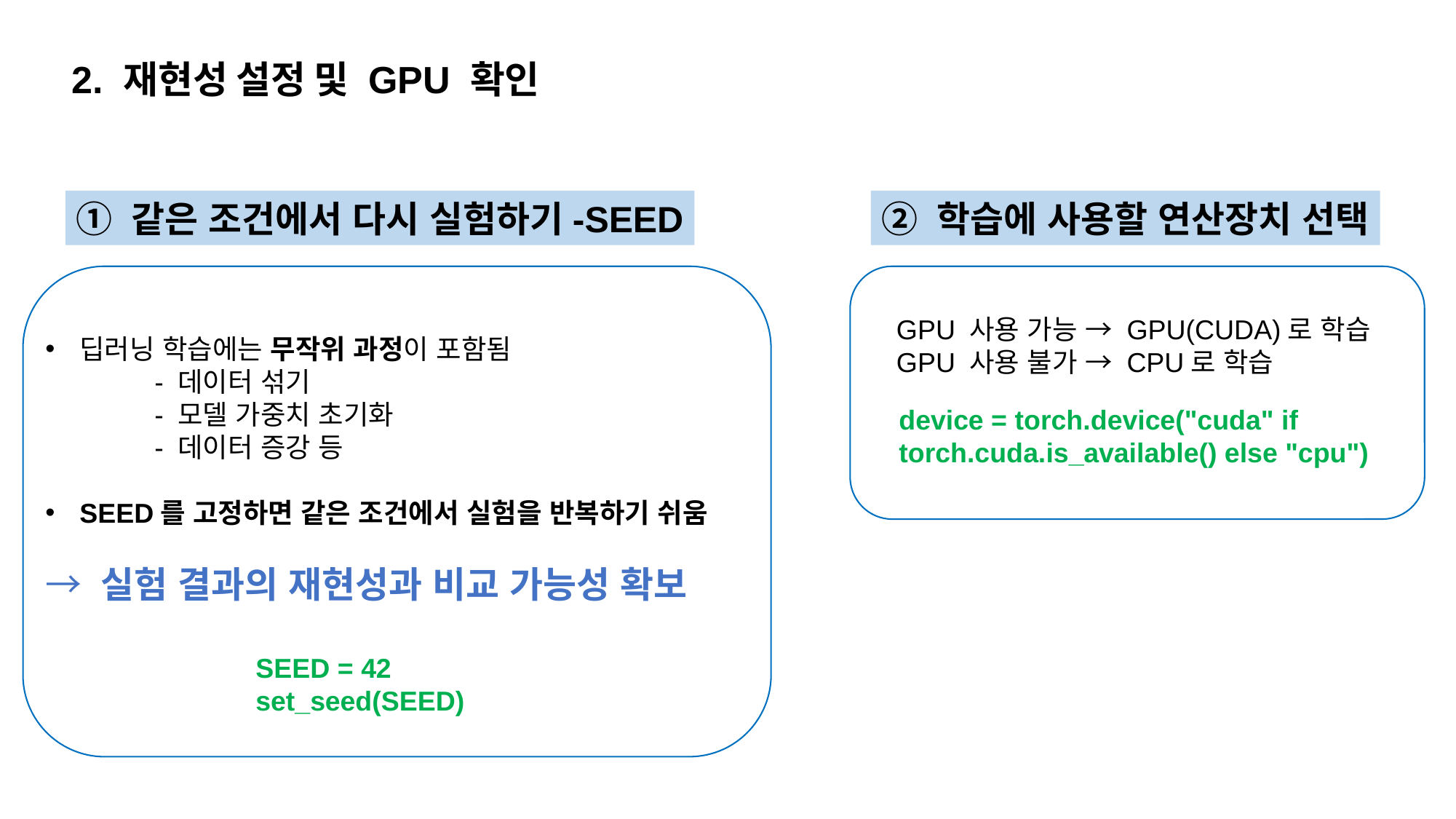

2. 재현성 설정 및 GPU 확인
① 같은 조건에서 다시 실험하기-SEED
② 학습에 사용할 연산장치 선택

GPU 사용 가능 → GPU(CUDA)로 학습
GPU 사용 불가 → CPU로 학습
딥러닝 학습에는 무작위 과정이 포함됨
	- 데이터 섞기
	- 모델 가중치 초기화
	- 데이터 증강 등

SEED를 고정하면 같은 조건에서 실험을 반복하기 쉬움

→ 실험 결과의 재현성과 비교 가능성 확보
device = torch.device("cuda" if torch.cuda.is_available() else "cpu")
SEED = 42
set_seed(SEED)